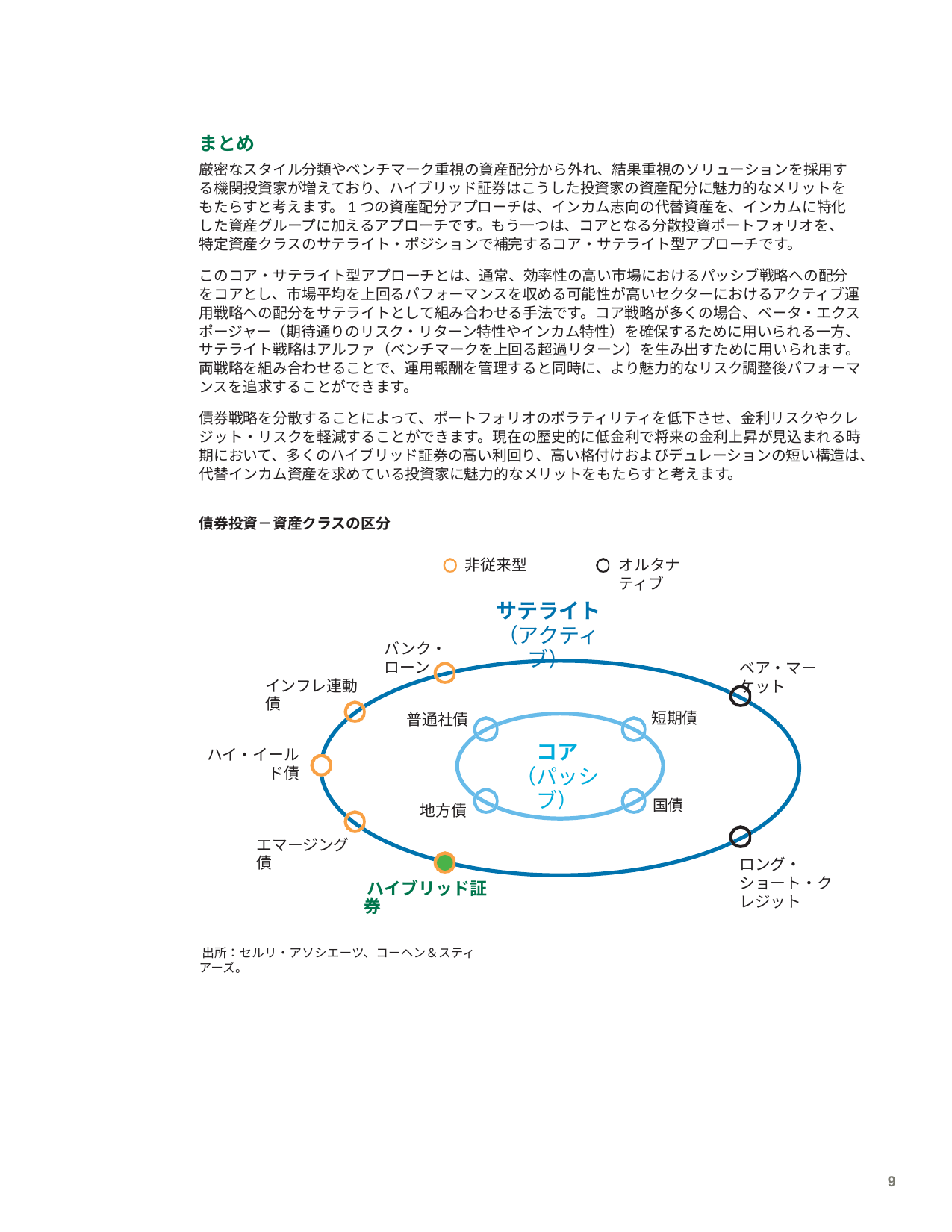

まとめ
厳密なスタイル分類やベンチマーク重視の資産配分から外れ、結果重視のソリューションを採用する機関投資家が増えており、ハイブリッド証券はこうした投資家の資産配分に魅力的なメリットをもたらすと考えます。1つの資産配分アプローチは、インカム志向の代替資産を、インカムに特化した資産グループに加えるアプローチです。もう一つは、コアとなる分散投資ポートフォリオを、特定資産クラスのサテライト・ポジションで補完するコア・サテライト型アプローチです。
このコア・サテライト型アプローチとは、通常、効率性の高い市場におけるパッシブ戦略への配分をコアとし、市場平均を上回るパフォーマンスを収める可能性が高いセクターにおけるアクティブ運用戦略への配分をサテライトとして組み合わせる手法です。コア戦略が多くの場合、ベータ・エクスポージャー（期待通りのリスク・リターン特性やインカム特性）を確保するために用いられる一方、サテライト戦略はアルファ（ベンチマークを上回る超過リターン）を生み出すために用いられます。両戦略を組み合わせることで、運用報酬を管理すると同時に、より魅力的なリスク調整後パフォーマンスを追求することができます。
債券戦略を分散することによって、ポートフォリオのボラティリティを低下させ、金利リスクやクレジット・リスクを軽減することができます。現在の歴史的に低金利で将来の金利上昇が見込まれる時期において、多くのハイブリッド証券の高い利回り、高い格付けおよびデュレーションの短い構造は、代替インカム資産を求めている投資家に魅力的なメリットをもたらすと考えます。
債券投資－資産クラスの区分
非従来型
オルタナティブ

サテライト
（アクティブ）
バンク・ローン
ベア・マーケット

インフレ連動債

短期債
普通社債

コア
（パッシブ）
ハイ・イールド債

国債
地方債

エマージング債

ロング・ショート・クレジット
ハイブリッド証券

出所：セルリ・アソシエーツ、コーヘン＆スティアーズ。
9